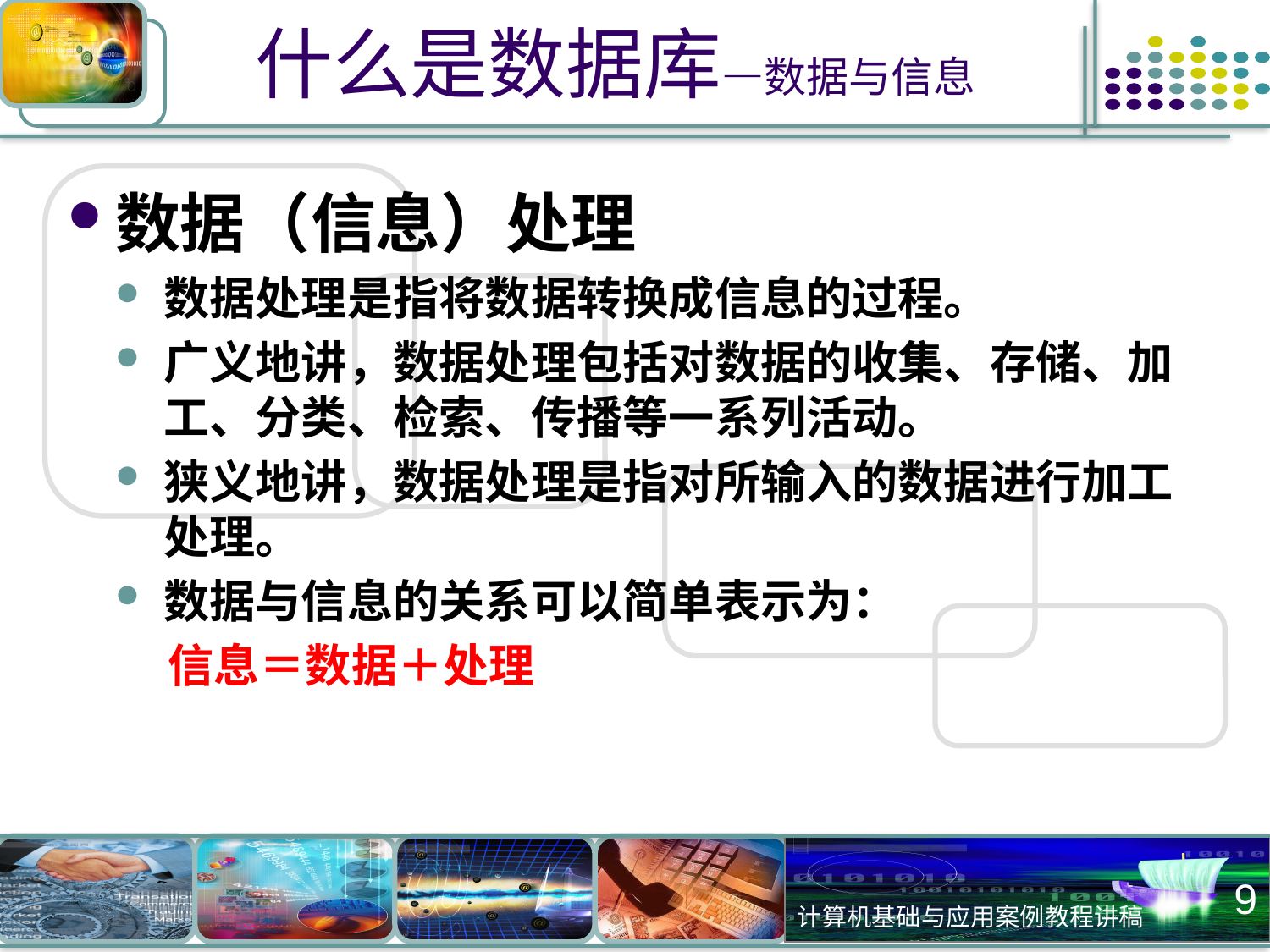

# 什么是数据库—数据与信息
数据（信息）处理
数据处理是指将数据转换成信息的过程。
广义地讲，数据处理包括对数据的收集、存储、加工、分类、检索、传播等一系列活动。
狭义地讲，数据处理是指对所输入的数据进行加工处理。
数据与信息的关系可以简单表示为：
    信息＝数据＋处理
9